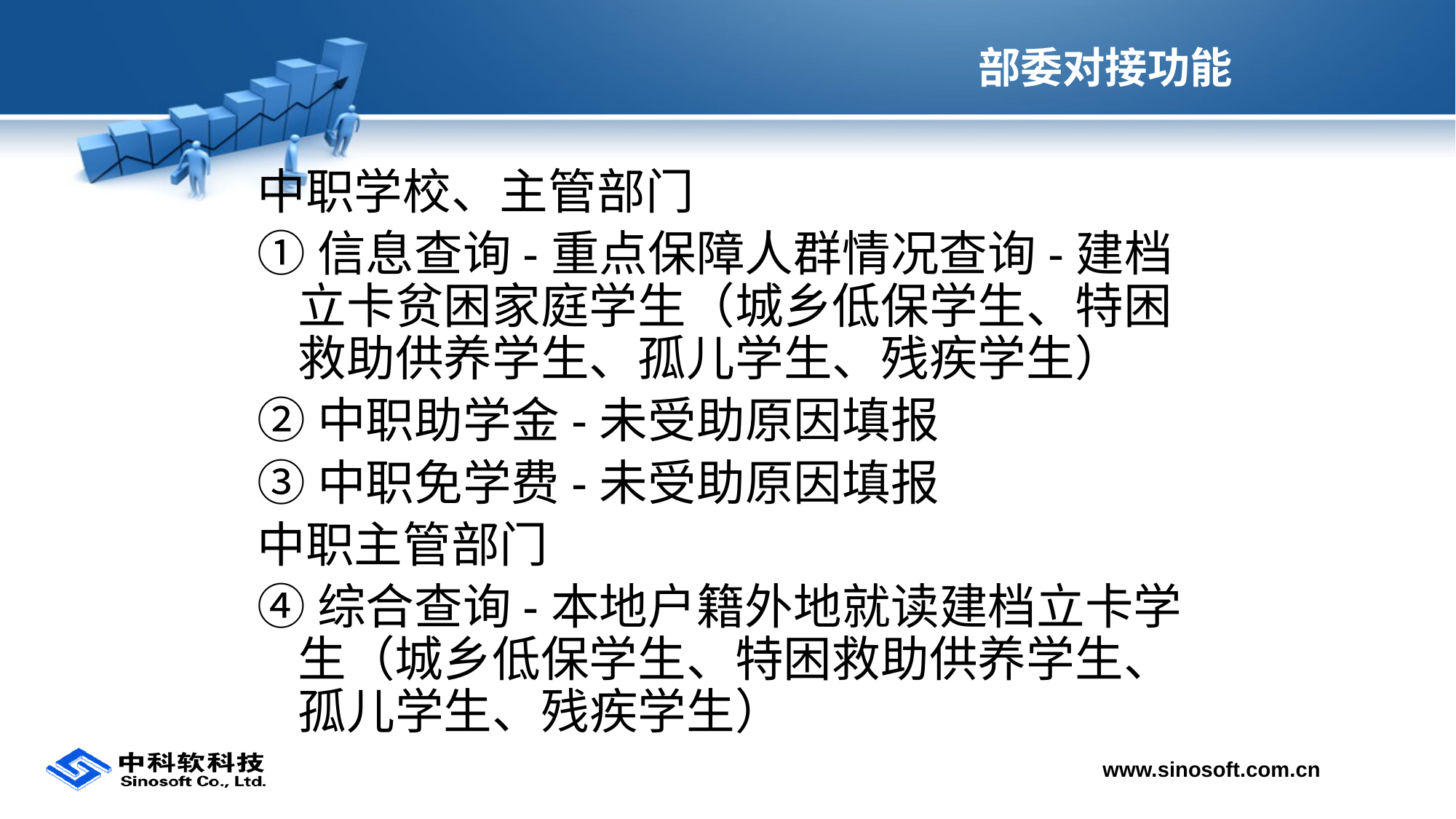

# 部委对接功能

中职学校、主管部门
①信息查询-重点保障人群情况查询-建档立卡贫困家庭学生（城乡低保学生、特困救助供养学生、孤儿学生、残疾学生）
②中职助学金-未受助原因填报
③中职免学费-未受助原因填报
中职主管部门
④综合查询-本地户籍外地就读建档立卡学生（城乡低保学生、特困救助供养学生、孤儿学生、残疾学生）